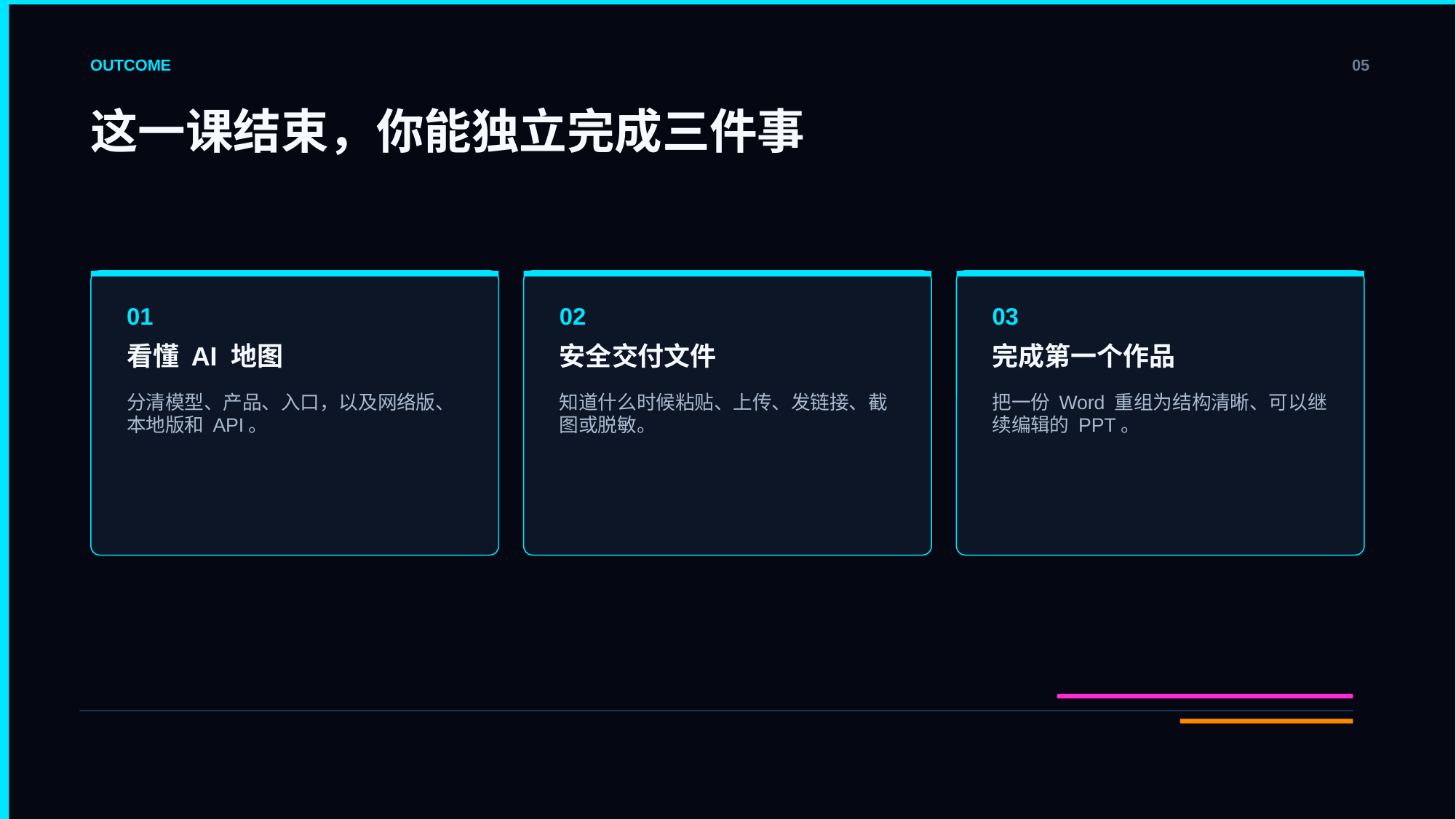

OUTCOME
05
这一课结束，你能独立完成三件事

01
02
03
看懂 AI 地图
安全交付文件
完成第一个作品
分清模型、产品、入口，以及网络版、本地版和 API。
知道什么时候粘贴、上传、发链接、截图或脱敏。
把一份 Word 重组为结构清晰、可以继续编辑的 PPT。